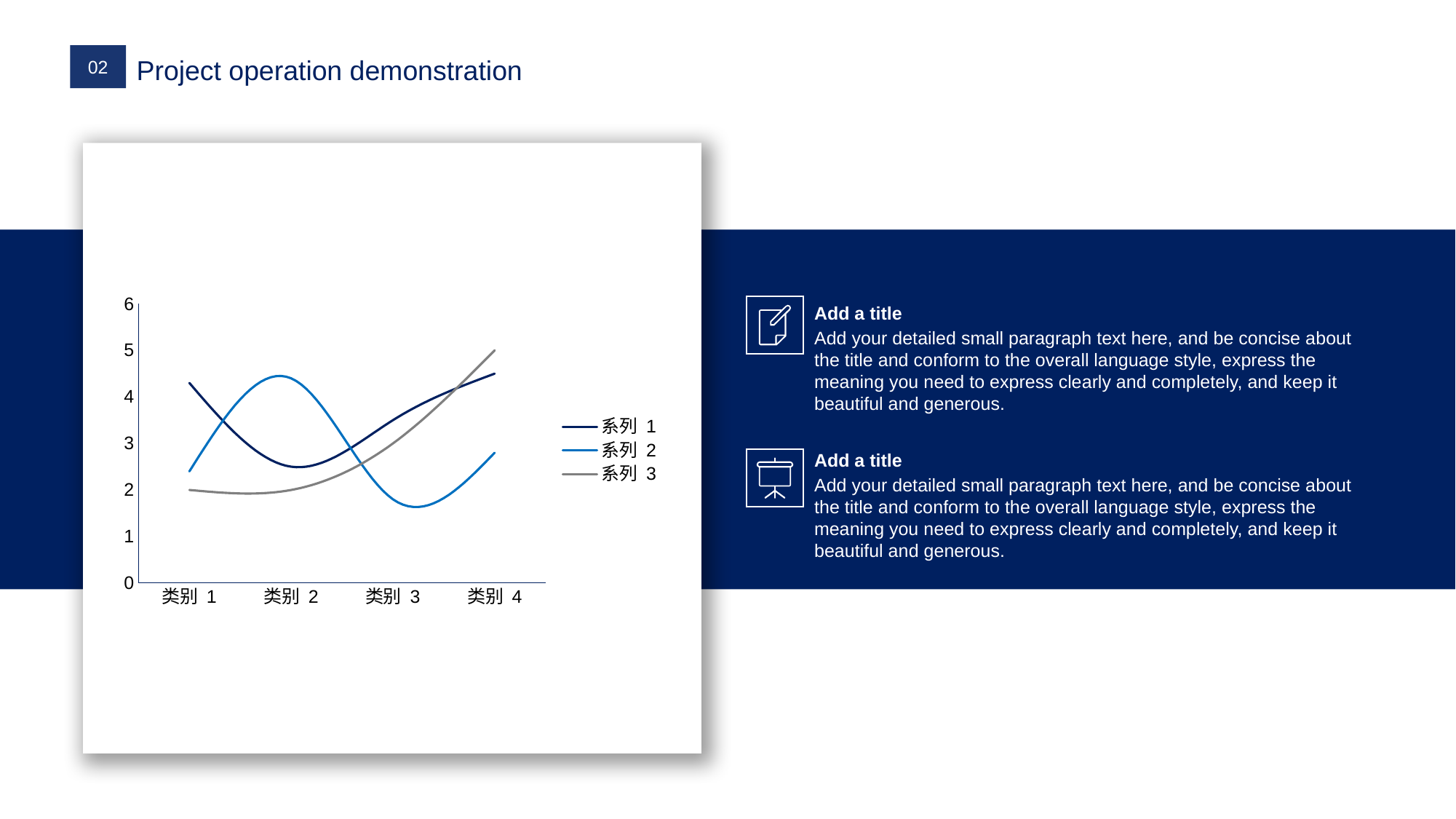

### Chart

| Category | 系列 1 | 系列 2 | 系列 3 |
|---|---|---|---|
| 类别 1 | 4.3 | 2.4 | 2.0 |
| 类别 2 | 2.5 | 4.4 | 2.0 |
| 类别 3 | 3.5 | 1.8 | 3.0 |
| 类别 4 | 4.5 | 2.8 | 5.0 |
Add a title
Add your detailed small paragraph text here, and be concise about the title and conform to the overall language style, express the meaning you need to express clearly and completely, and keep it beautiful and generous.

Add a title
Add your detailed small paragraph text here, and be concise about the title and conform to the overall language style, express the meaning you need to express clearly and completely, and keep it beautiful and generous.

PPTDownload http://www.1ppt.com/xiazai/